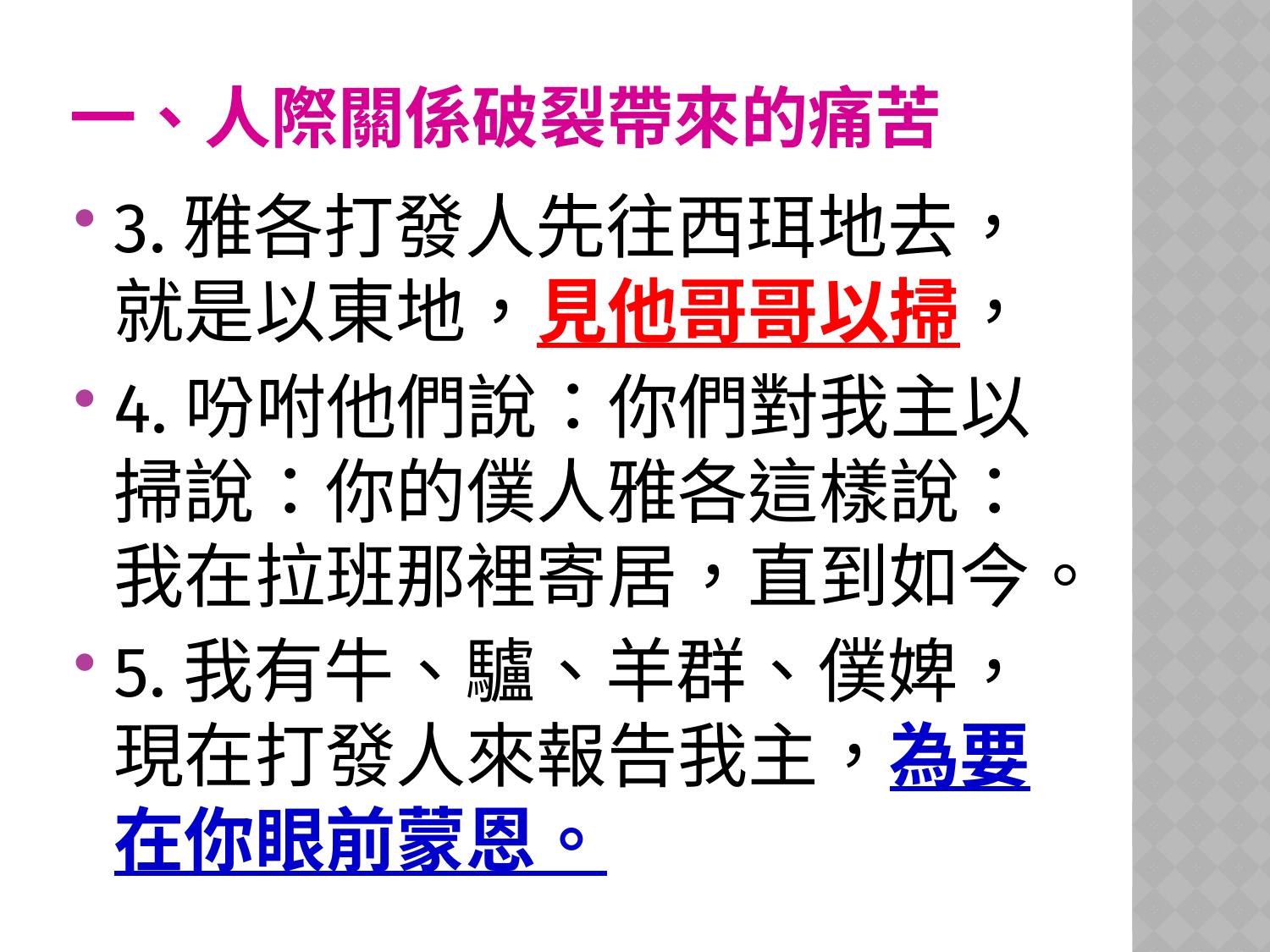

# 一、人際關係破裂帶來的痛苦
3.雅各打發人先往西珥地去，就是以東地，見他哥哥以掃，
4.吩咐他們說：你們對我主以掃說：你的僕人雅各這樣說：我在拉班那裡寄居，直到如今。
5.我有牛、驢、羊群、僕婢，現在打發人來報告我主，為要在你眼前蒙恩。